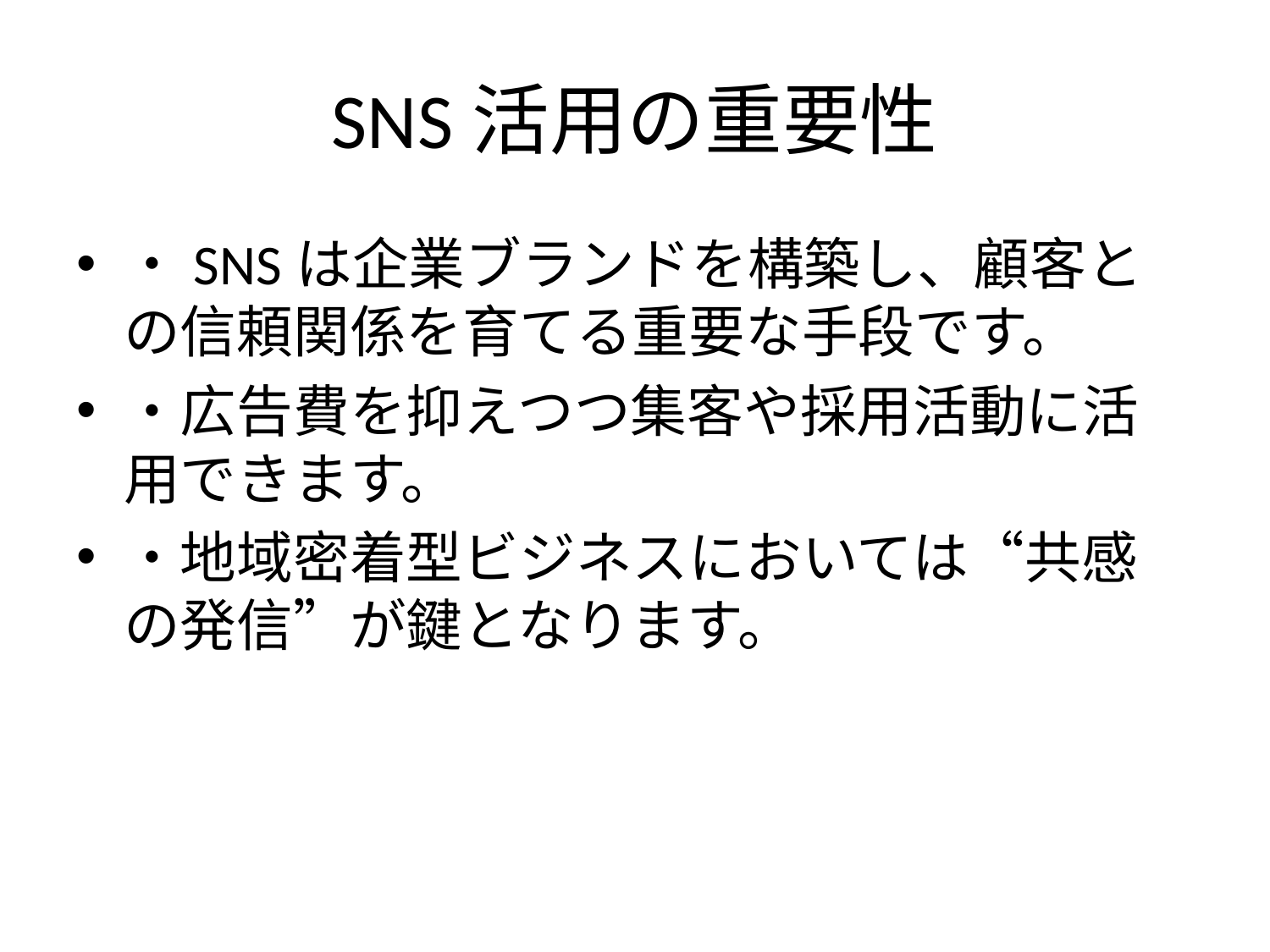

# SNS活用の重要性
・SNSは企業ブランドを構築し、顧客との信頼関係を育てる重要な手段です。
・広告費を抑えつつ集客や採用活動に活用できます。
・地域密着型ビジネスにおいては“共感の発信”が鍵となります。